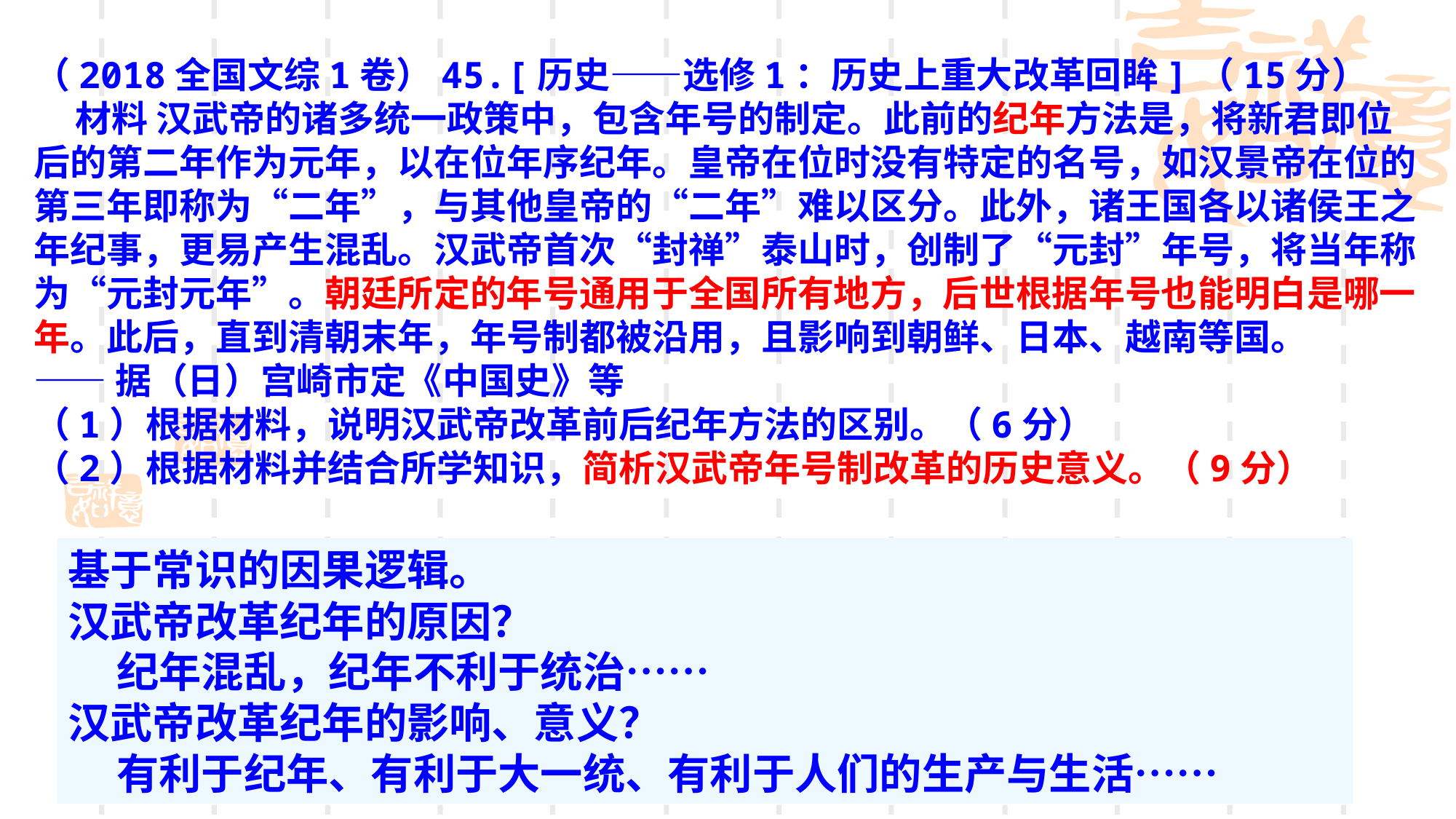

（2018全国文综1卷）45.[历史——选修1：历史上重大改革回眸]（15分）
    材料 汉武帝的诸多统一政策中，包含年号的制定。此前的纪年方法是，将新君即位后的第二年作为元年，以在位年序纪年。皇帝在位时没有特定的名号，如汉景帝在位的第三年即称为“二年”，与其他皇帝的“二年”难以区分。此外，诸王国各以诸侯王之年纪事，更易产生混乱。汉武帝首次“封禅”泰山时，创制了“元封”年号，将当年称为“元封元年”。朝廷所定的年号通用于全国所有地方，后世根据年号也能明白是哪一年。此后，直到清朝末年，年号制都被沿用，且影响到朝鲜、日本、越南等国。
——据（日）宫崎市定《中国史》等
（1）根据材料，说明汉武帝改革前后纪年方法的区别。（6分）
（2）根据材料并结合所学知识，简析汉武帝年号制改革的历史意义。（9分）
基于常识的因果逻辑。
汉武帝改革纪年的原因？
    纪年混乱，纪年不利于统治……
汉武帝改革纪年的影响、意义？
    有利于纪年、有利于大一统、有利于人们的生产与生活……